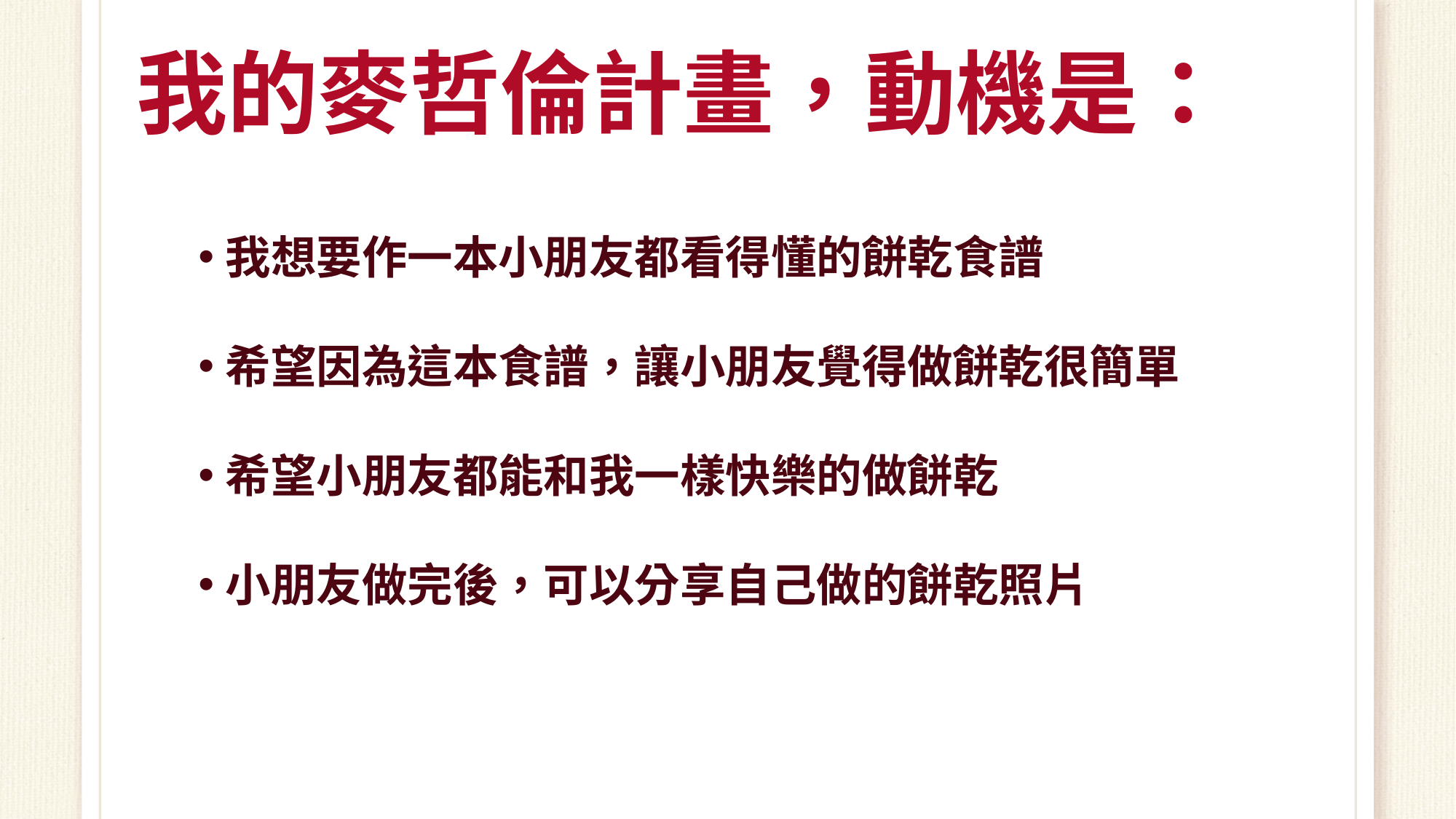

# 我的麥哲倫計畫，動機是：
我想要作一本小朋友都看得懂的餅乾食譜
希望因為這本食譜，讓小朋友覺得做餅乾很簡單
希望小朋友都能和我一樣快樂的做餅乾
小朋友做完後，可以分享自己做的餅乾照片